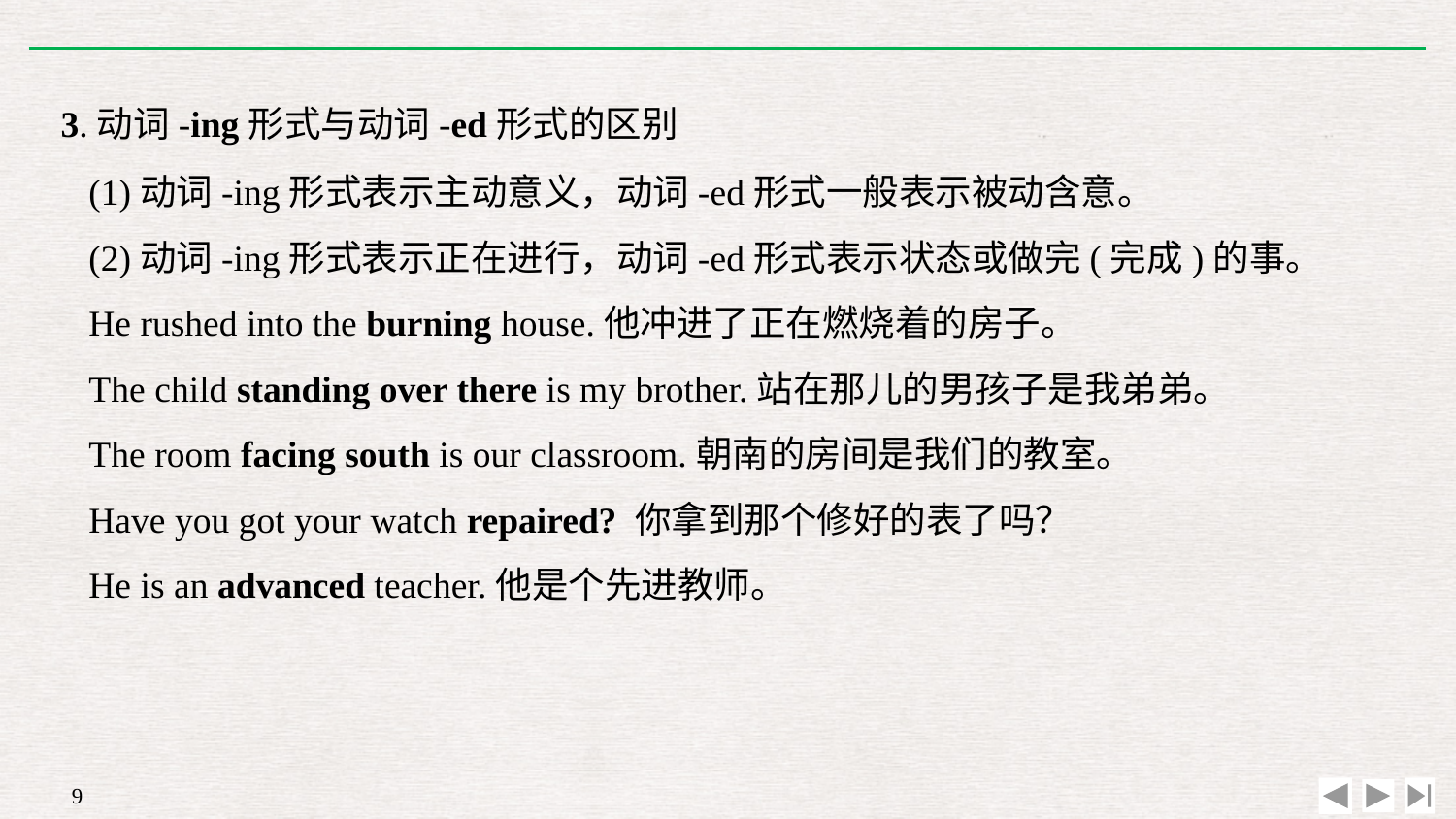

3.动词-ing形式与动词-ed形式的区别
(1)动词-ing形式表示主动意义，动词-ed形式一般表示被动含意。
(2)动词-ing形式表示正在进行，动词-ed形式表示状态或做完(完成)的事。
He rushed into the burning house.他冲进了正在燃烧着的房子。
The child standing over there is my brother.站在那儿的男孩子是我弟弟。
The room facing south is our classroom.朝南的房间是我们的教室。
Have you got your watch repaired? 你拿到那个修好的表了吗？
He is an advanced teacher.他是个先进教师。